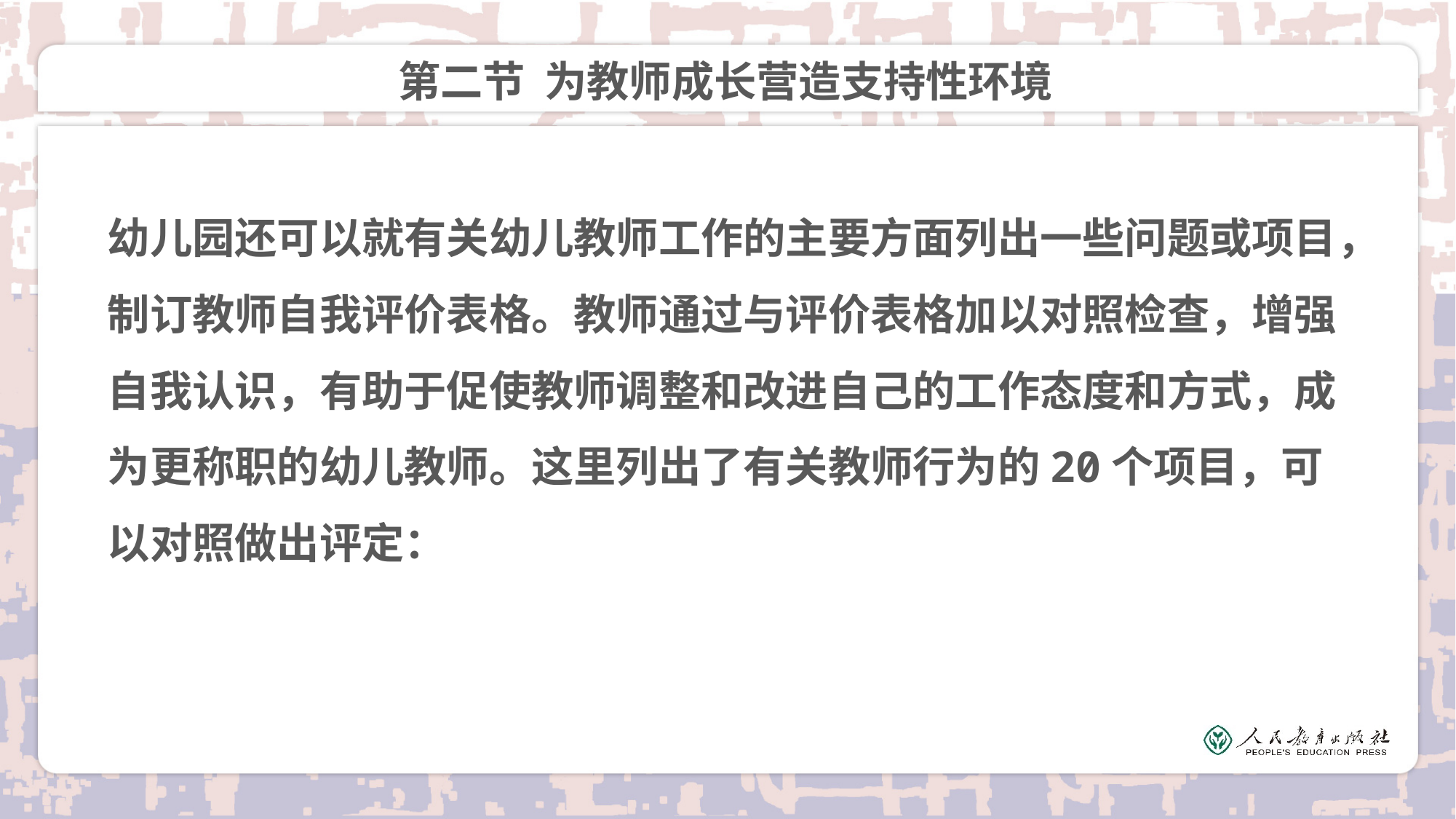

# 第二节  为教师成长营造支持性环境
幼儿园还可以就有关幼儿教师工作的主要方面列出一些问题或项目，制订教师自我评价表格。教师通过与评价表格加以对照检查，增强自我认识，有助于促使教师调整和改进自己的工作态度和方式，成为更称职的幼儿教师。这里列出了有关教师行为的20个项目，可以对照做出评定：